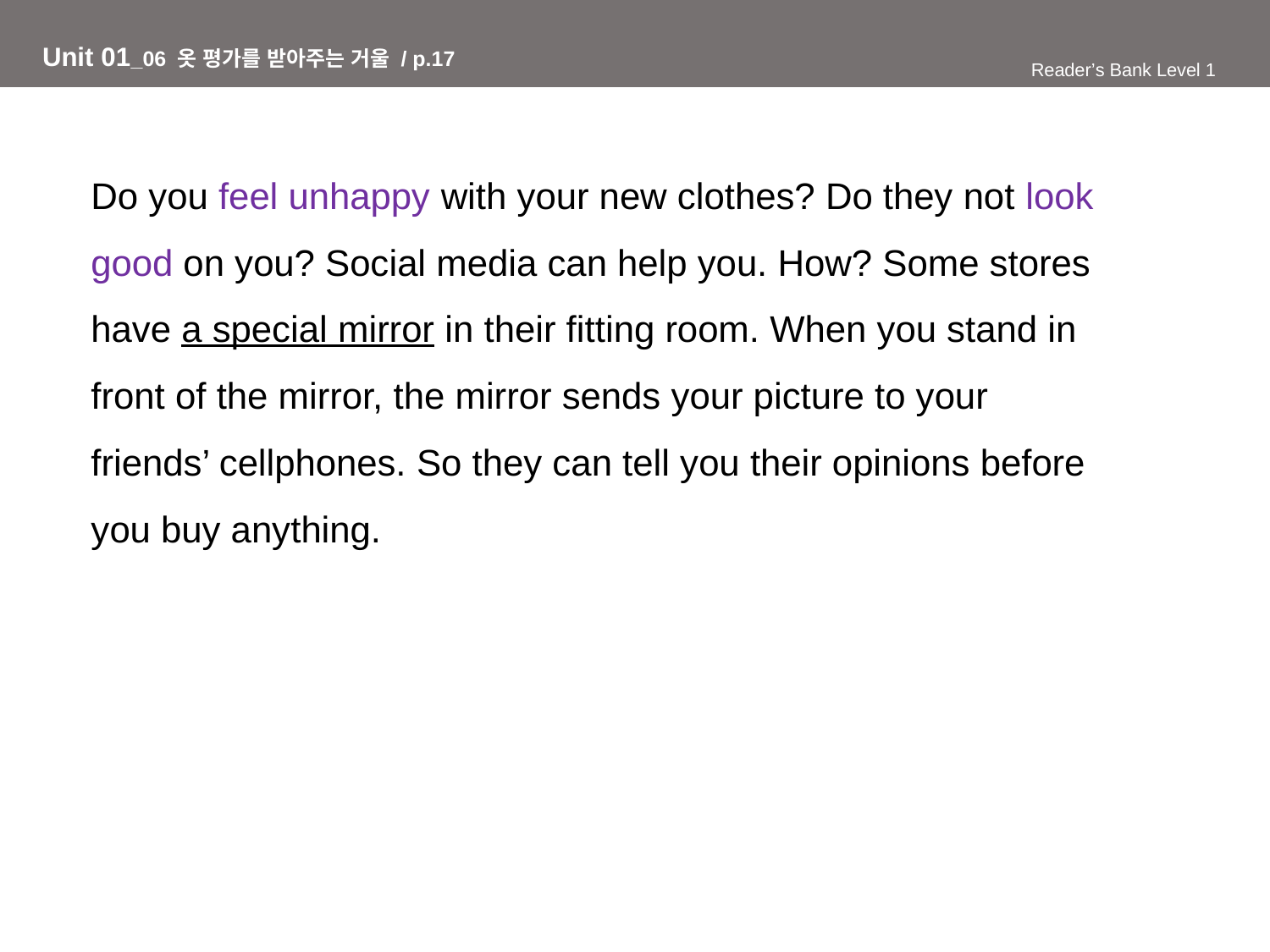

Unit 01_06 옷 평가를 받아주는 거울 / p.17
Reader’s Bank Level 1

Do you feel unhappy with your new clothes? Do they not look
good on you? Social media can help you. How? Some stores
have a special mirror in their fitting room. When you stand in
front of the mirror, the mirror sends your picture to your
friends’ cellphones. So they can tell you their opinions before
you buy anything.

Reader’s Bank Level 1